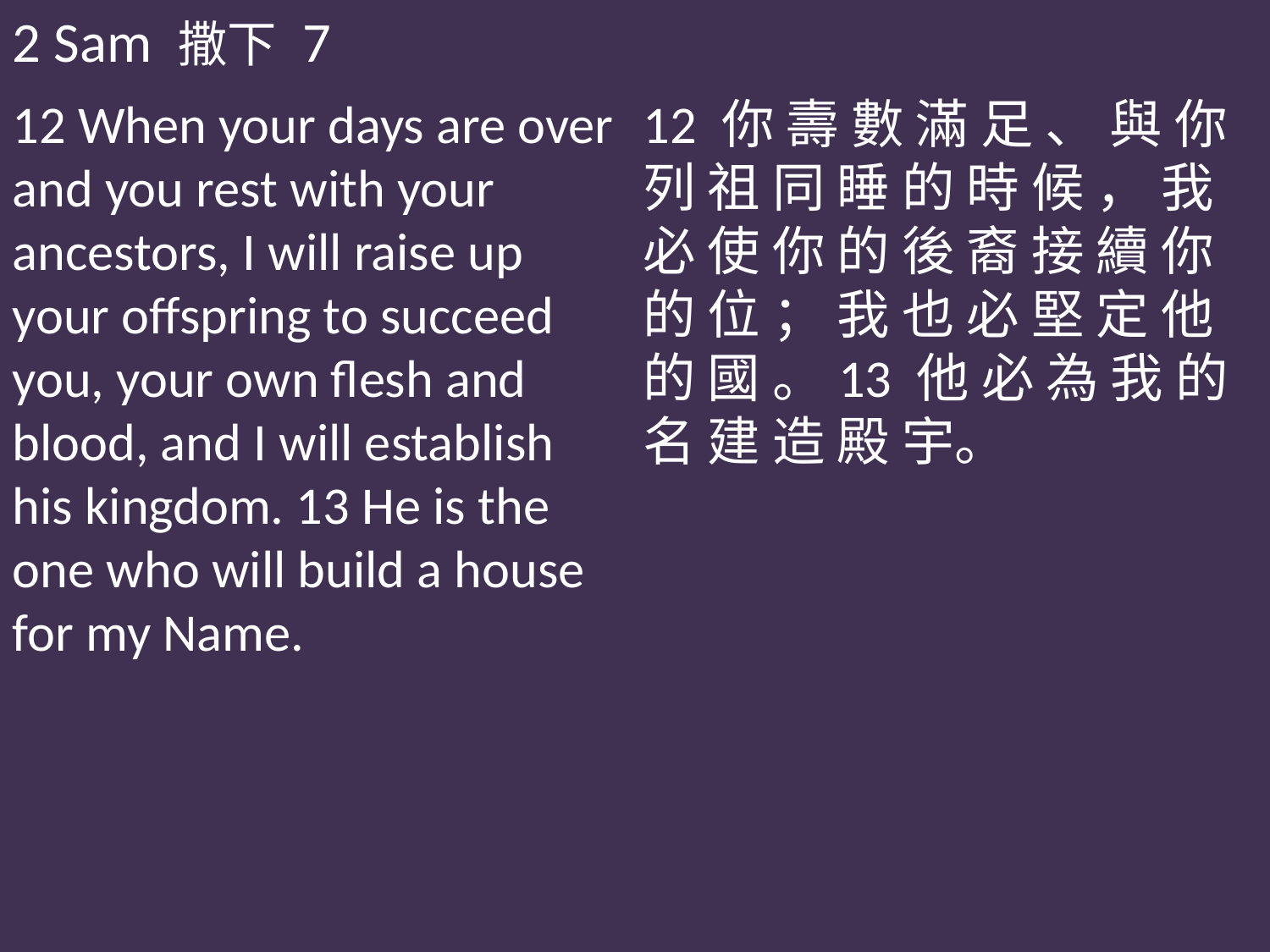

2 Sam 撒下 7
12 When your days are over and you rest with your ancestors, I will raise up your offspring to succeed you, your own flesh and blood, and I will establish his kingdom. 13 He is the one who will build a house for my Name.
12 你 壽 數 滿 足 、 與 你 列 祖 同 睡 的 時 候 ， 我 必 使 你 的 後 裔 接 續 你 的 位 ； 我 也 必 堅 定 他 的 國 。13 他 必 為 我 的 名 建 造 殿 宇。